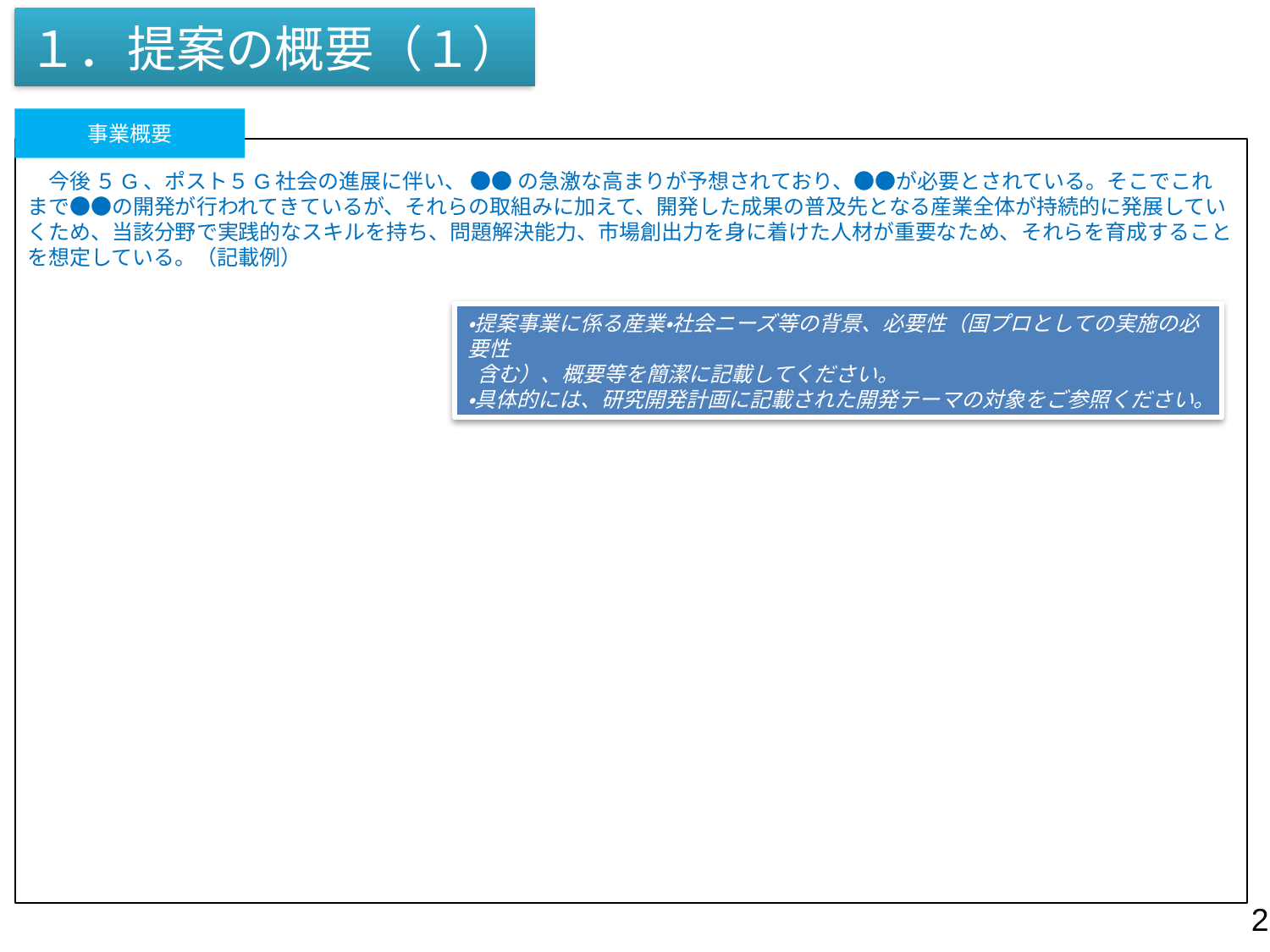

# １．提案の概要（１）
事業概要

　今後 ５G、ポスト５G社会の進展に伴い、 ●● の急激な高まりが予想されており、●●が必要とされている。そこでこれまで●●の開発が行われてきているが、それらの取組みに加えて、開発した成果の普及先となる産業全体が持続的に発展していくため、当該分野で実践的なスキルを持ち、問題解決能力、市場創出力を身に着けた人材が重要なため、それらを育成することを想定している。（記載例）
・提案事業に係る産業・社会ニーズ等の背景、必要性（国プロとしての実施の必要性
 含む）、概要等を簡潔に記載してください。
・具体的には、研究開発計画に記載された開発テーマの対象をご参照ください。
2